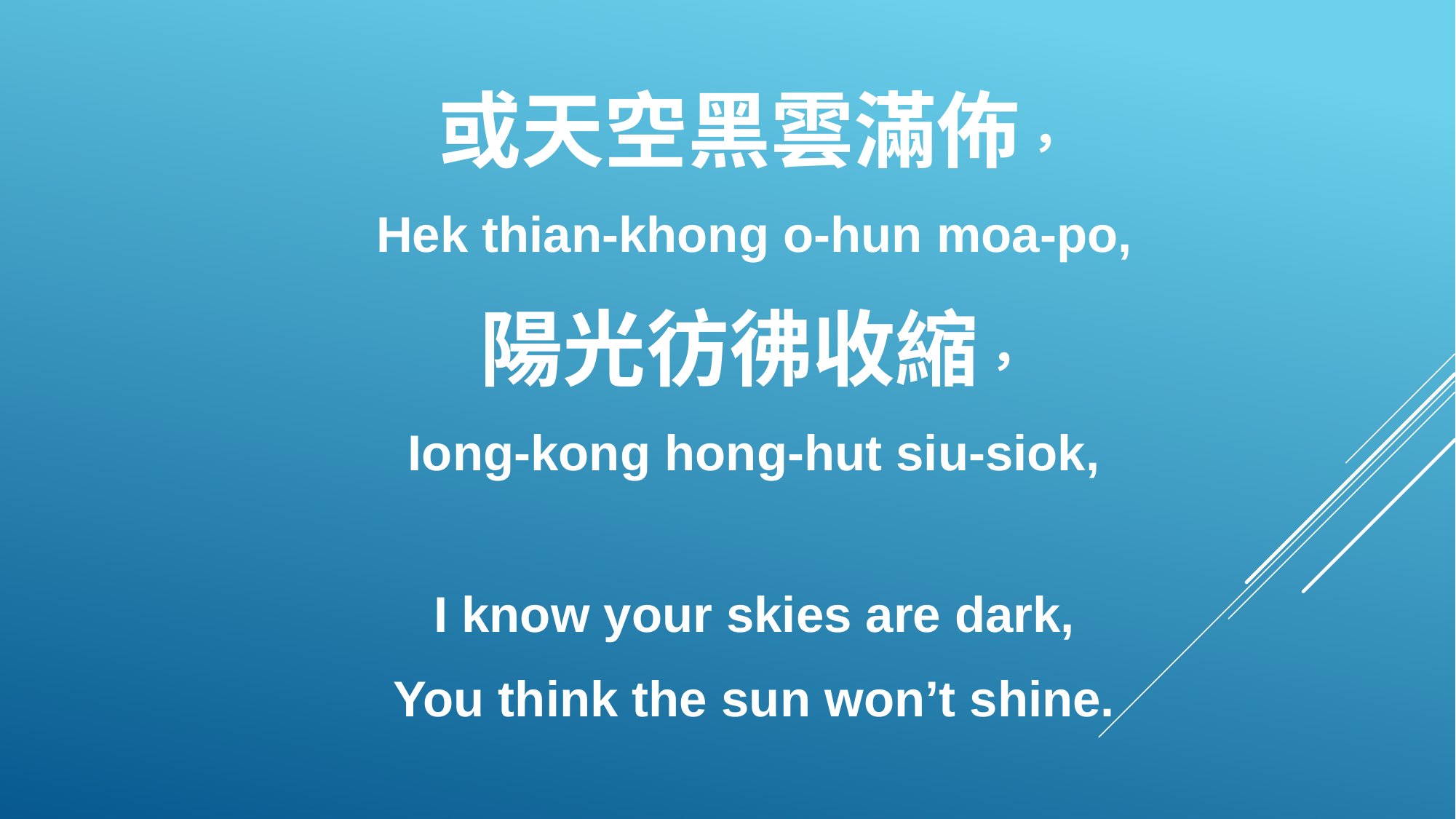

或天空黑雲滿佈，
Hek thian-khong o-hun moa-po,
陽光彷彿收縮，
Iong-kong hong-hut siu-siok,

I know your skies are dark,
You think the sun won’t shine.